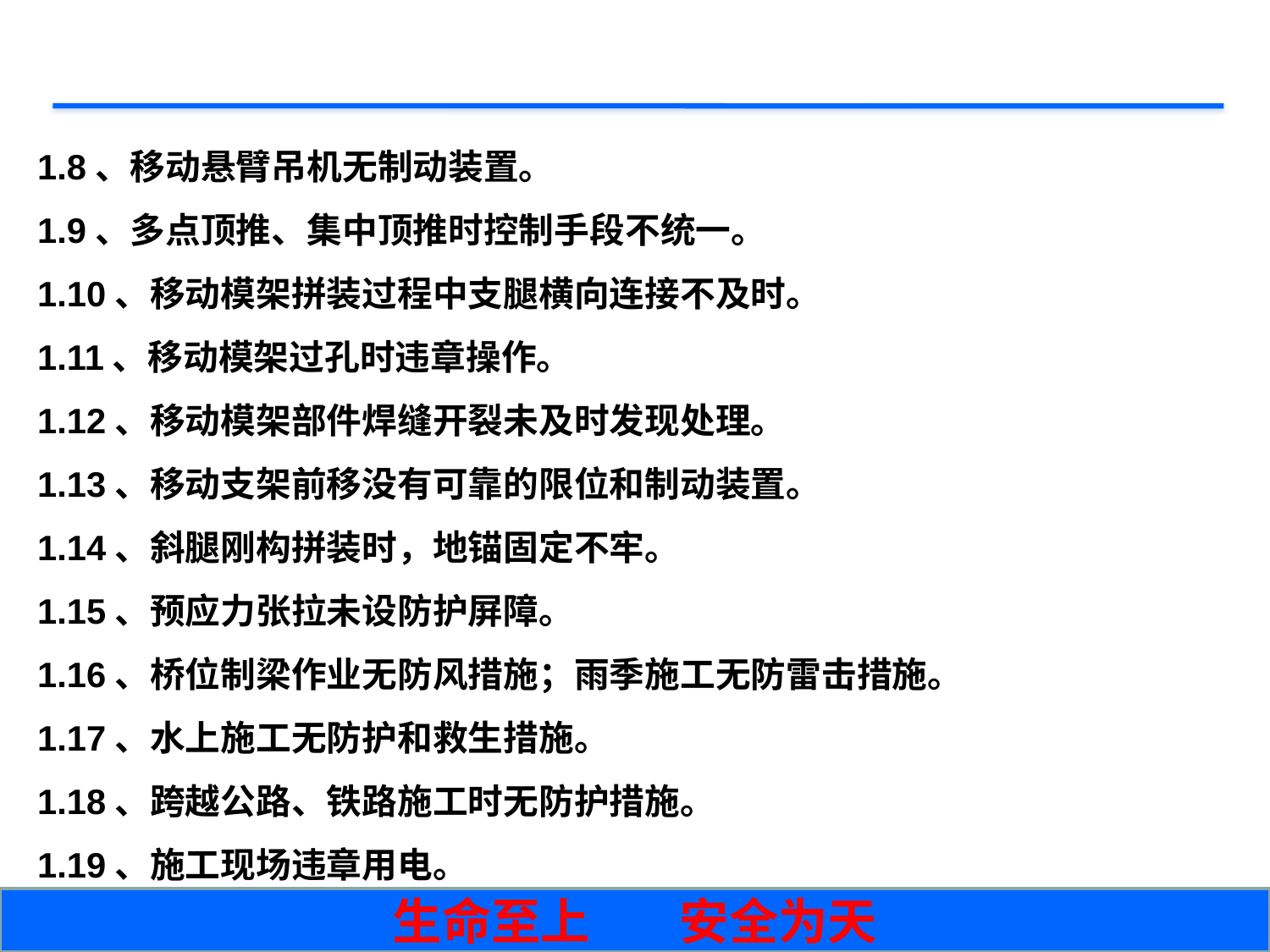

1.8、移动悬臂吊机无制动装置。
1.9、多点顶推、集中顶推时控制手段不统一。
1.10、移动模架拼装过程中支腿横向连接不及时。
1.11、移动模架过孔时违章操作。
1.12、移动模架部件焊缝开裂未及时发现处理。
1.13、移动支架前移没有可靠的限位和制动装置。
1.14、斜腿刚构拼装时，地锚固定不牢。
1.15、预应力张拉未设防护屏障。
1.16、桥位制梁作业无防风措施；雨季施工无防雷击措施。
1.17、水上施工无防护和救生措施。
1.18、跨越公路、铁路施工时无防护措施。
1.19、施工现场违章用电。